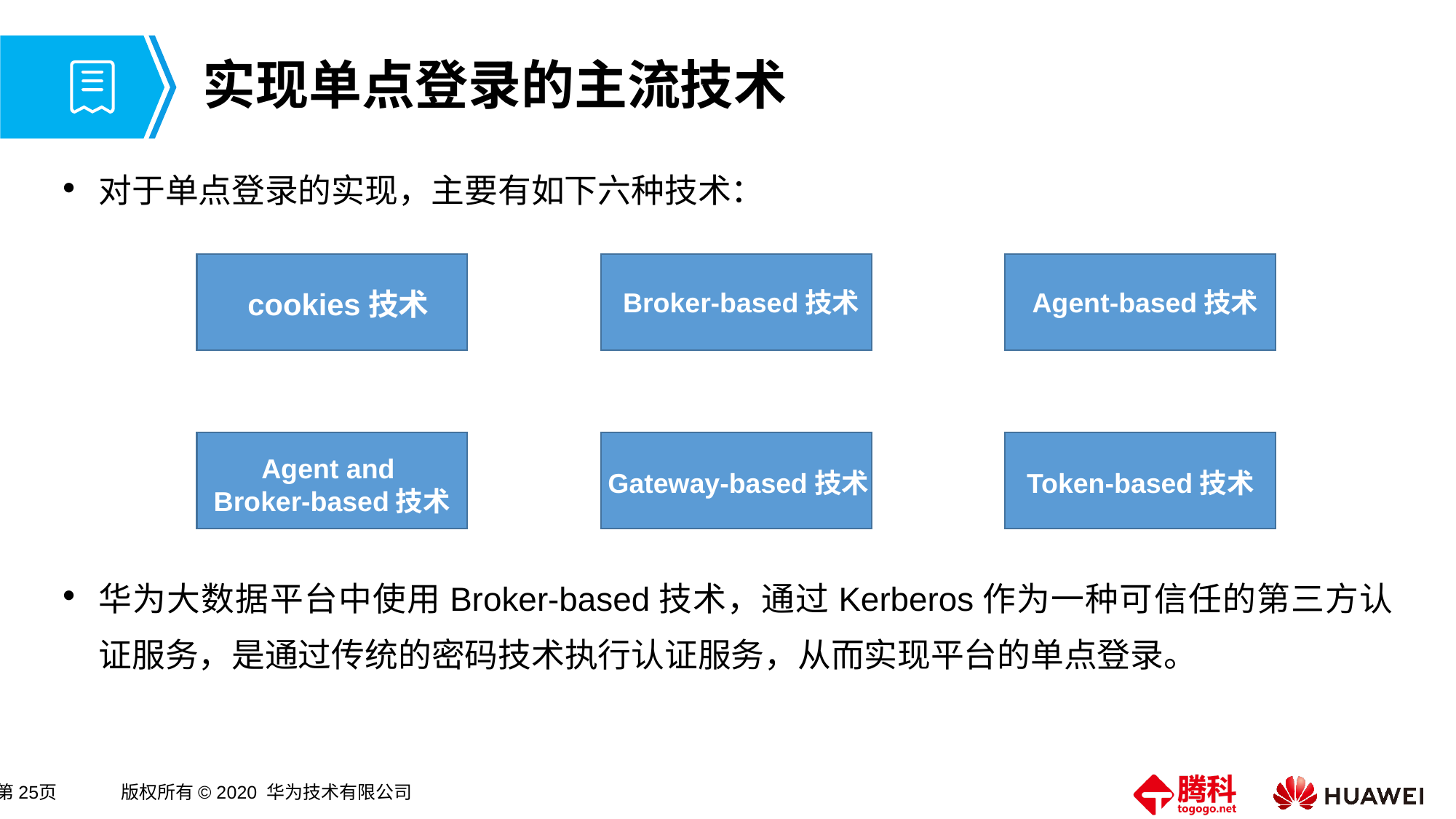

# 实现单点登录的主流技术
对于单点登录的实现，主要有如下六种技术：

华为大数据平台中使用Broker-based技术，通过Kerberos作为一种可信任的第三方认证服务，是通过传统的密码技术执行认证服务，从而实现平台的单点登录。

cookies技术
Agent-based技术
Broker-based技术

Agent and
Broker-based技术
Gateway-based技术
Token-based技术